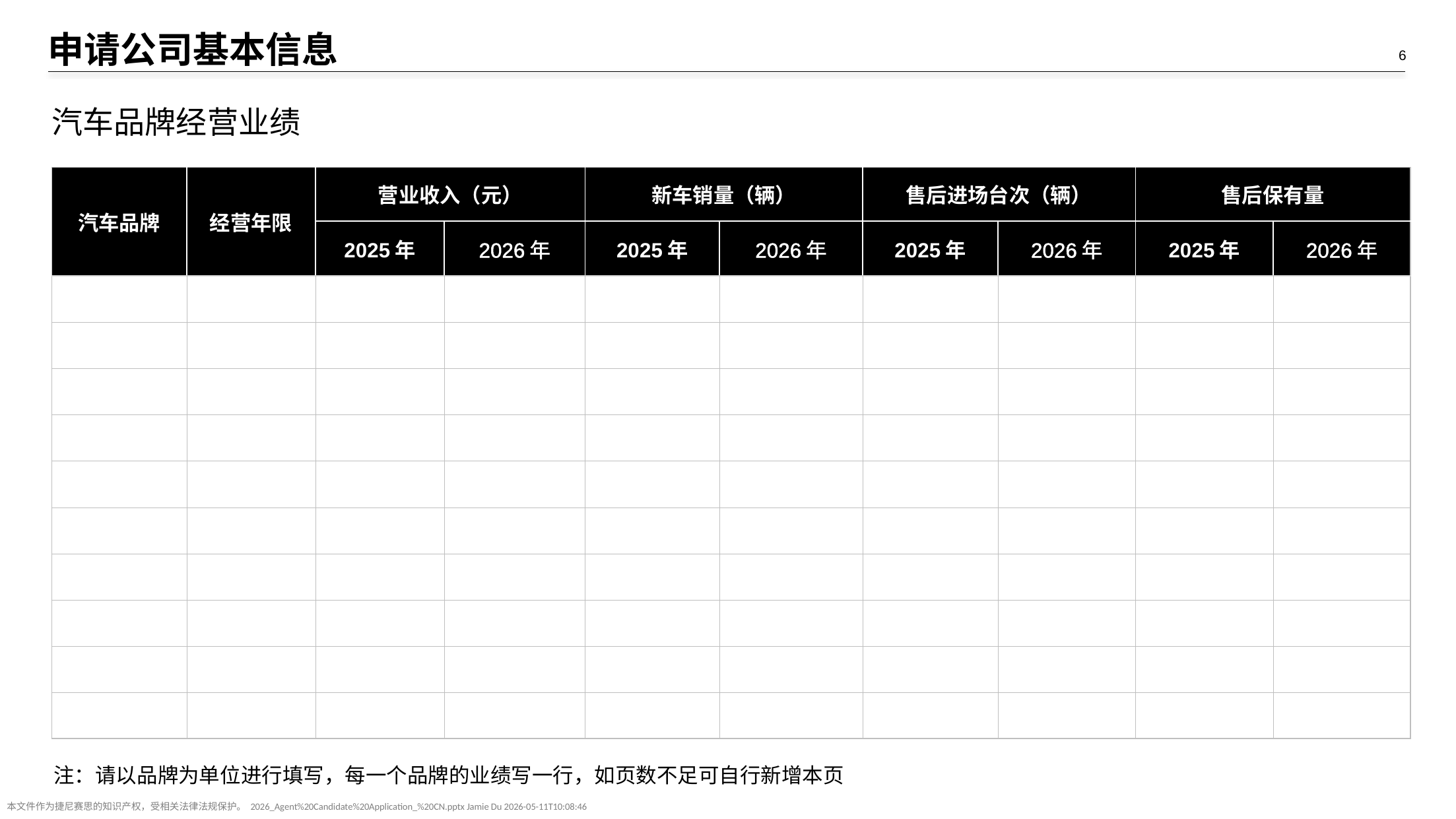

# 申请公司基本信息
汽车品牌经营业绩
| 汽车品牌 | 经营年限 | 营业收入（元） |  | 新车销量（辆） |  | 售后进场台次（辆） |  | 售后保有量 |  |
| --- | --- | --- | --- | --- | --- | --- | --- | --- | --- |
|  |  | 2025年 | 2026年 | 2025年 | 2026年 | 2025年 | 2026年 | 2025年 | 2026年 |
|  |  |  |  |  |  |  |  |  |  |
|  |  |  |  |  |  |  |  |  |  |
|  |  |  |  |  |  |  |  |  |  |
|  |  |  |  |  |  |  |  |  |  |
|  |  |  |  |  |  |  |  |  |  |
|  |  |  |  |  |  |  |  |  |  |
|  |  |  |  |  |  |  |  |  |  |
|  |  |  |  |  |  |  |  |  |  |
|  |  |  |  |  |  |  |  |  |  |
|  |  |  |  |  |  |  |  |  |  |
注：请以品牌为单位进行填写，每一个品牌的业绩写一行，如页数不足可自行新增本页